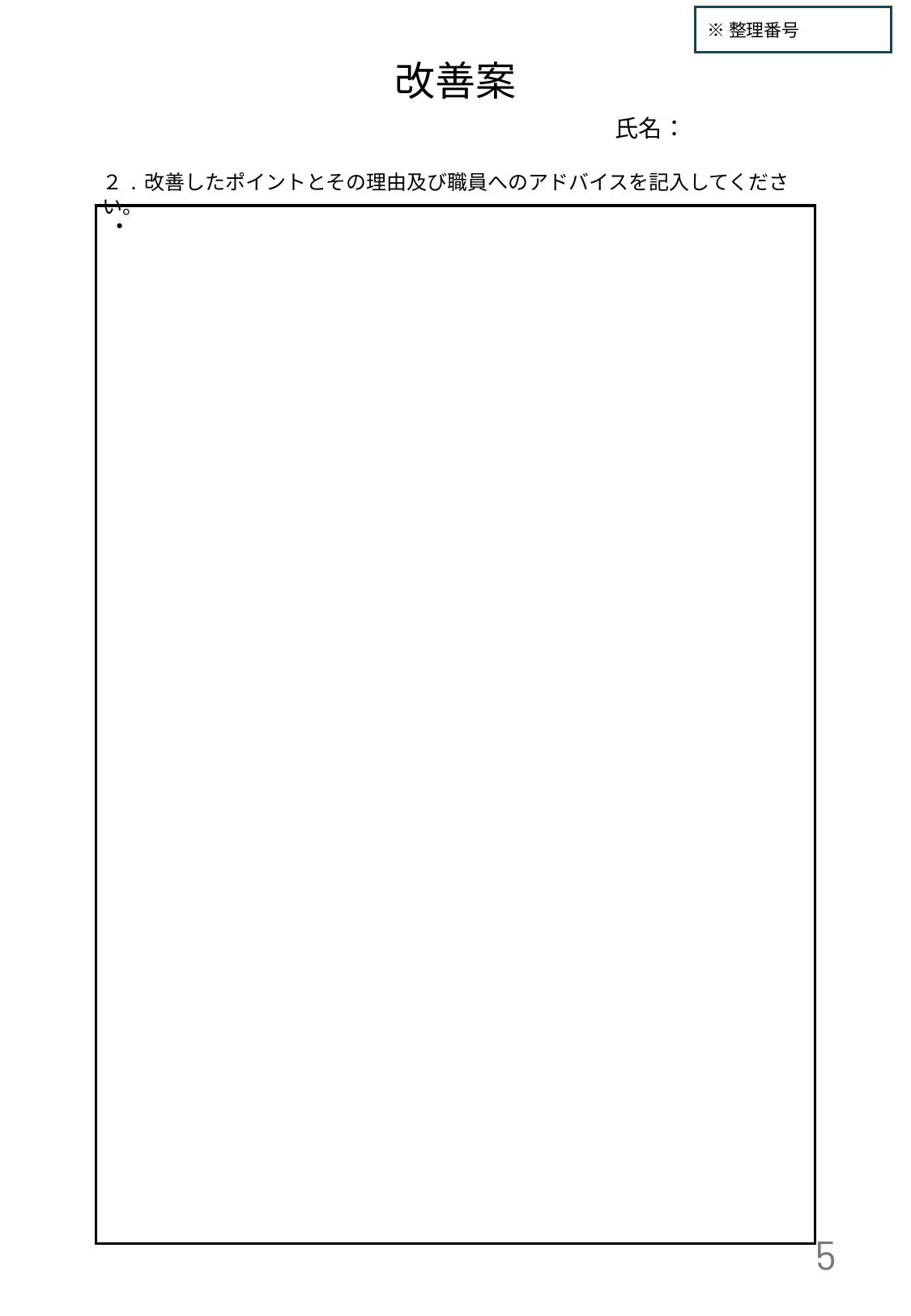

※整理番号
改善案
氏名：
２.改善したポイントとその理由及び職員へのアドバイスを記入してください。
・
5